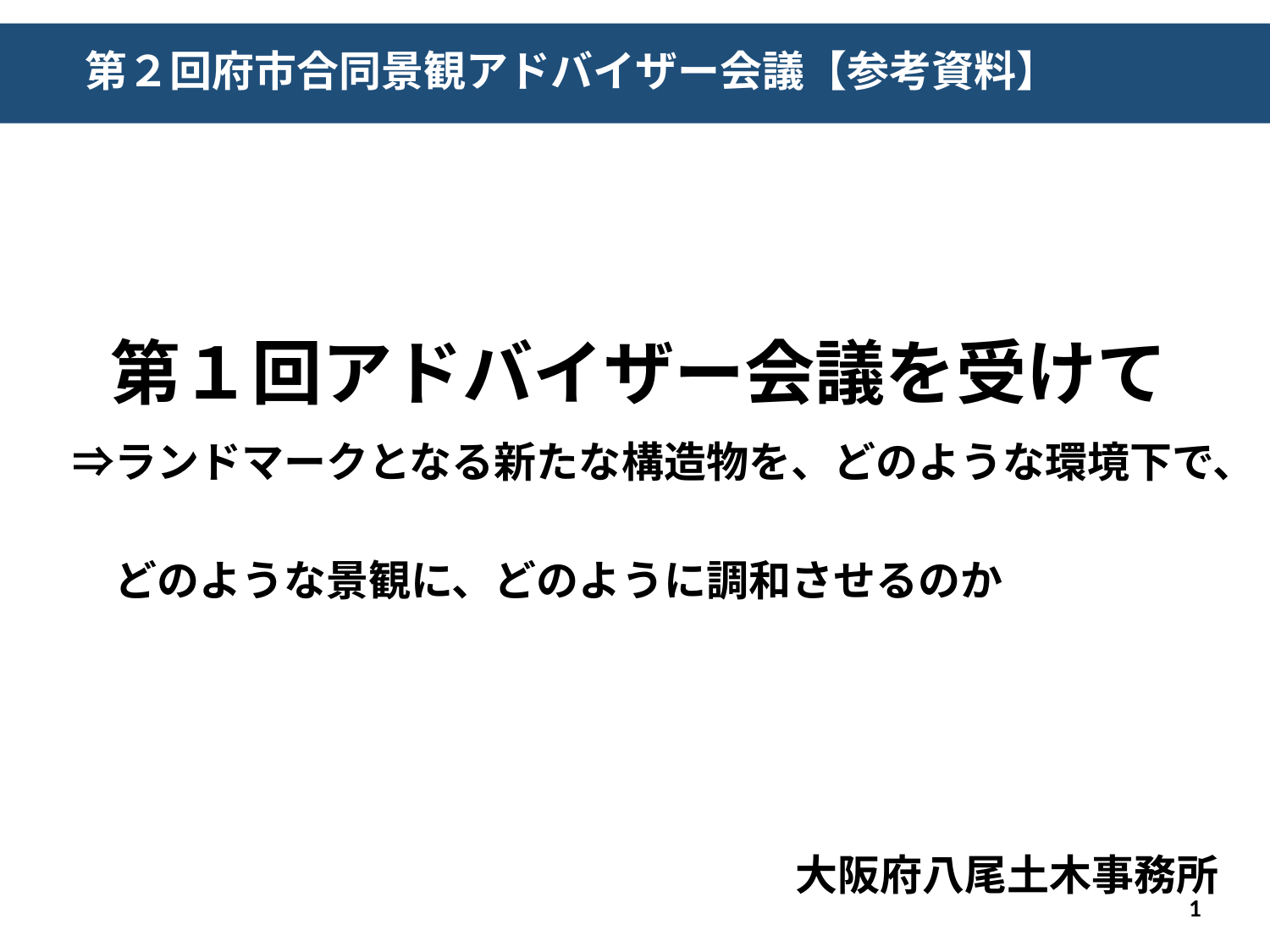

# 第２回府市合同景観アドバイザー会議【参考資料】
第１回アドバイザー会議を受けて
　⇒ランドマークとなる新たな構造物を、どのような環境下で、
　　どのような景観に、どのように調和させるのか
大阪府八尾土木事務所
1